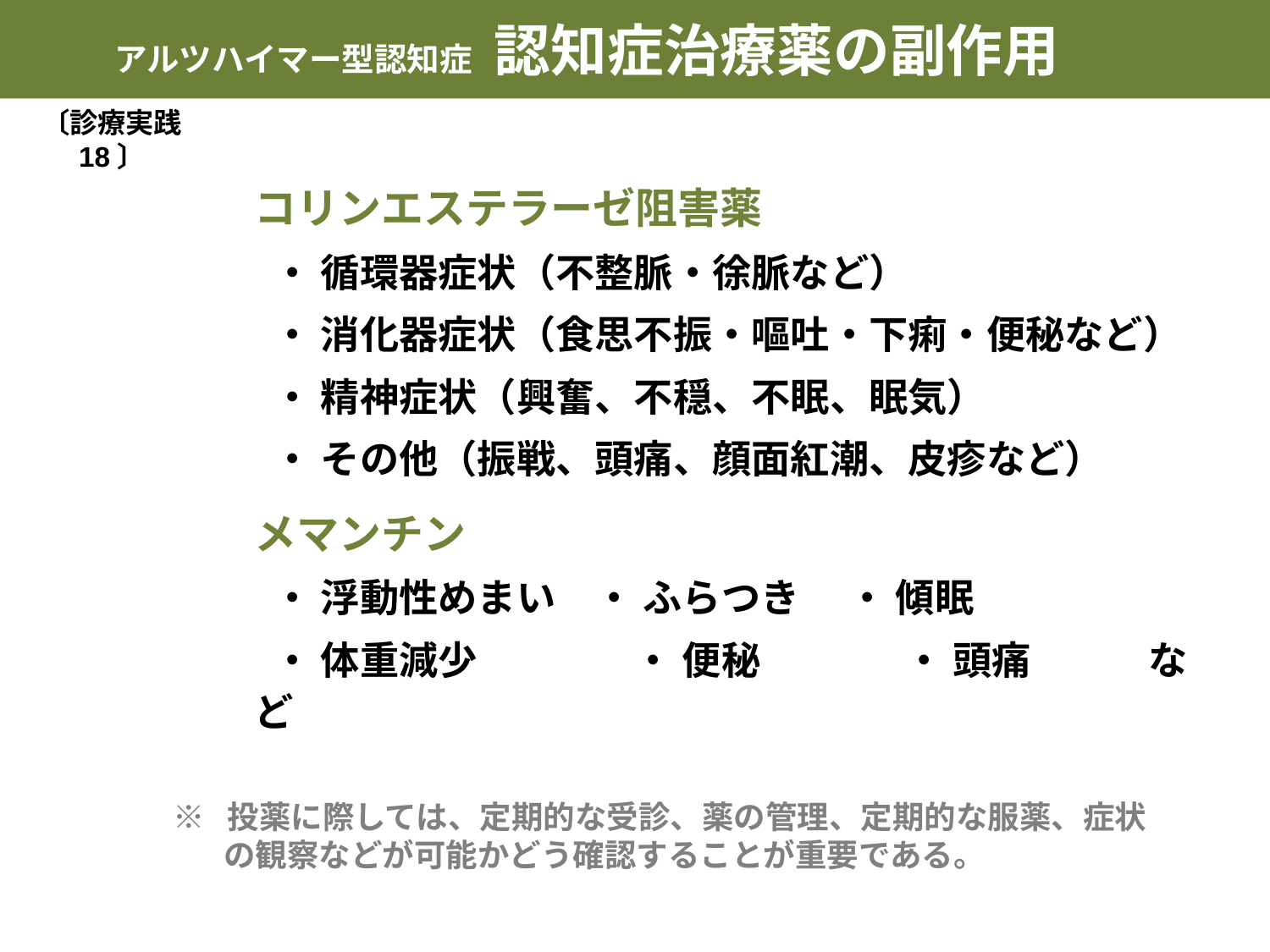

アルツハイマー型認知症   認知症治療薬の副作用
〔診療実践 18〕
コリンエステラーゼ阻害薬
 ・ 循環器症状（不整脈・徐脈など）
 ・ 消化器症状（食思不振・嘔吐・下痢・便秘など）
 ・ 精神症状（興奮、不穏、不眠、眠気）
 ・ その他（振戦、頭痛、顔面紅潮、皮疹など）
メマンチン
 ・ 浮動性めまい　・ ふらつき 　・ 傾眠
 ・ 体重減少　　　　・ 便秘　　　   ・ 頭痛　　　など

※  投薬に際しては、定期的な受診、薬の管理、定期的な服薬、症状の観察などが可能かどう確認することが重要である。